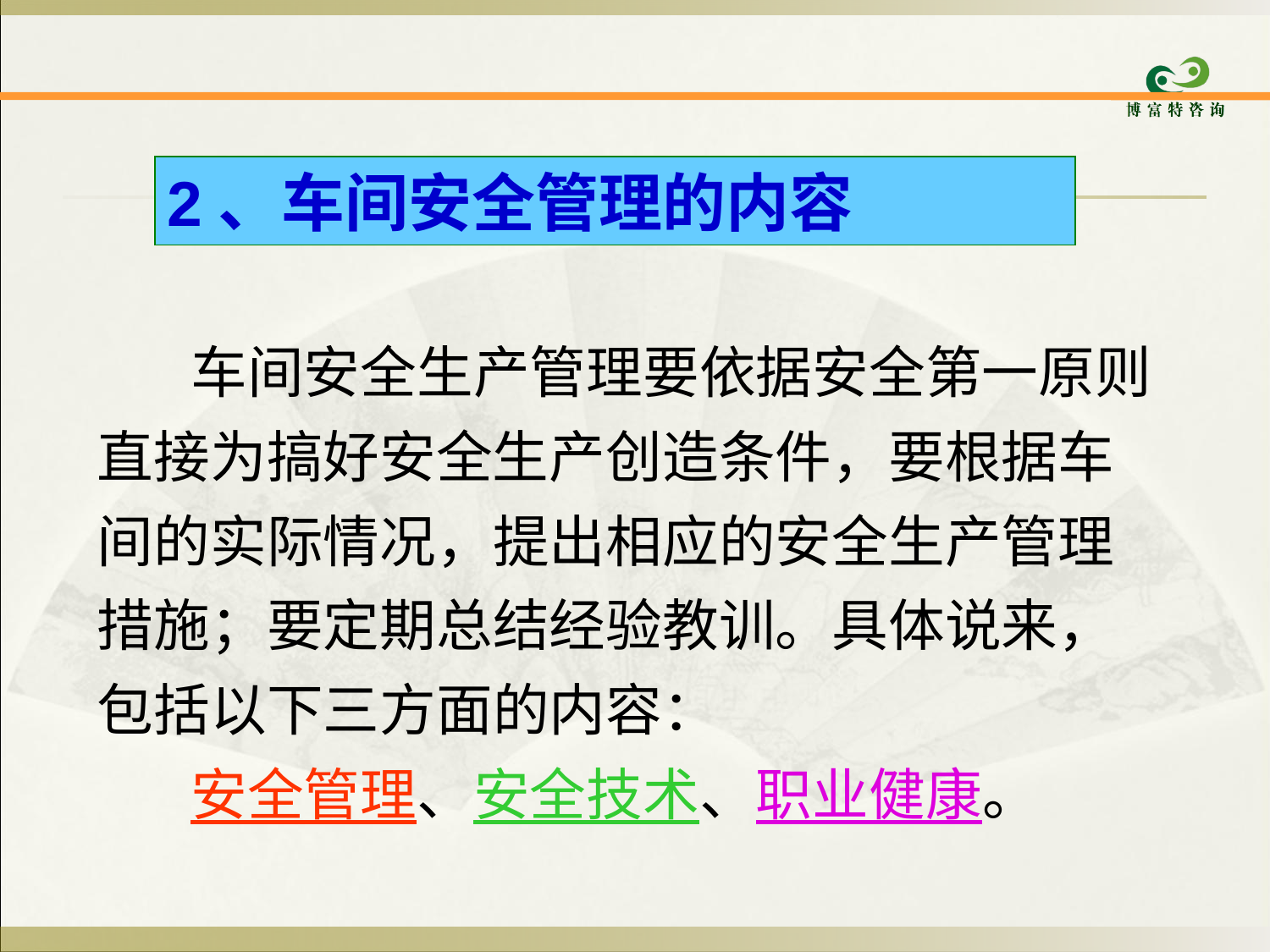

2、车间安全管理的内容
　车间安全生产管理要依据安全第一原则直接为搞好安全生产创造条件，要根据车间的实际情况，提出相应的安全生产管理措施；要定期总结经验教训。具体说来，包括以下三方面的内容：
　安全管理、安全技术、职业健康。
39